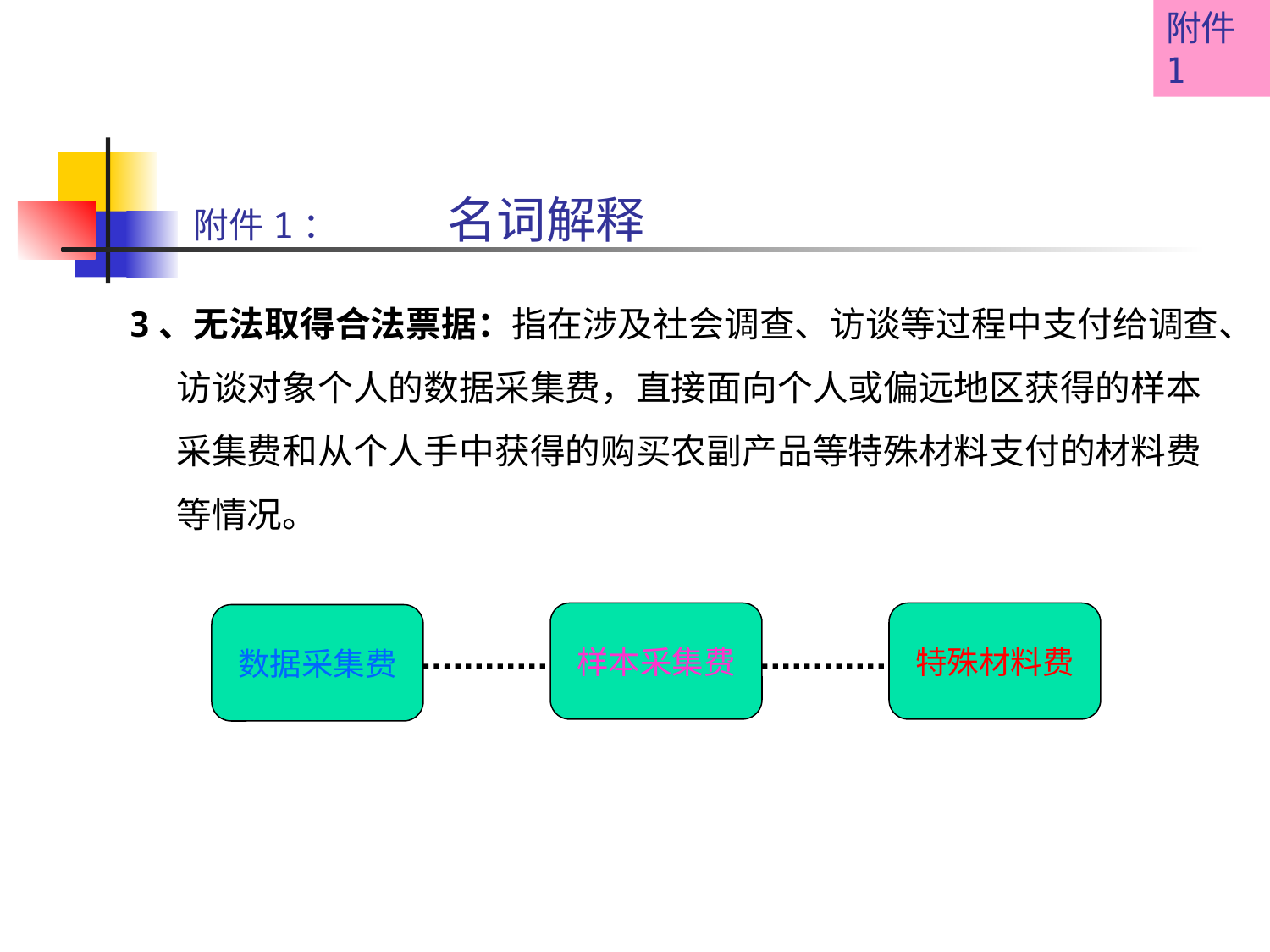

附件1
附件1：          名词解释
3、无法取得合法票据：指在涉及社会调查、访谈等过程中支付给调查、访谈对象个人的数据采集费，直接面向个人或偏远地区获得的样本采集费和从个人手中获得的购买农副产品等特殊材料支付的材料费等情况。
样本采集费
特殊材料费
数据采集费